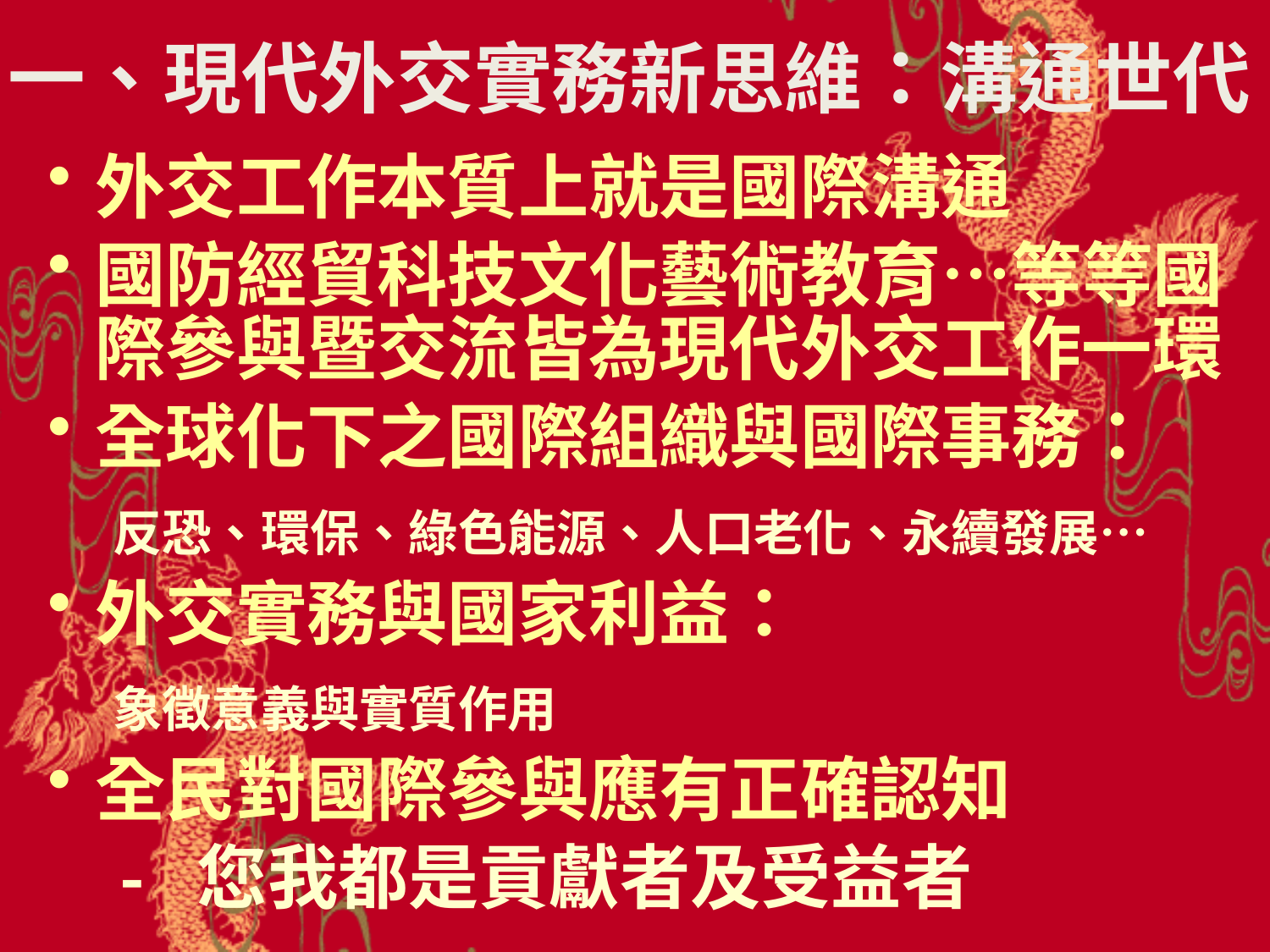

# 一、現代外交實務新思維：溝通世代
外交工作本質上就是國際溝通
國防經貿科技文化藝術教育…等等國際參與暨交流皆為現代外交工作一環
全球化下之國際組織與國際事務：
   反恐、環保、綠色能源、人口老化、永續發展…
外交實務與國家利益：
   象徵意義與實質作用
全民對國際參與應有正確認知
    -  您我都是貢獻者及受益者